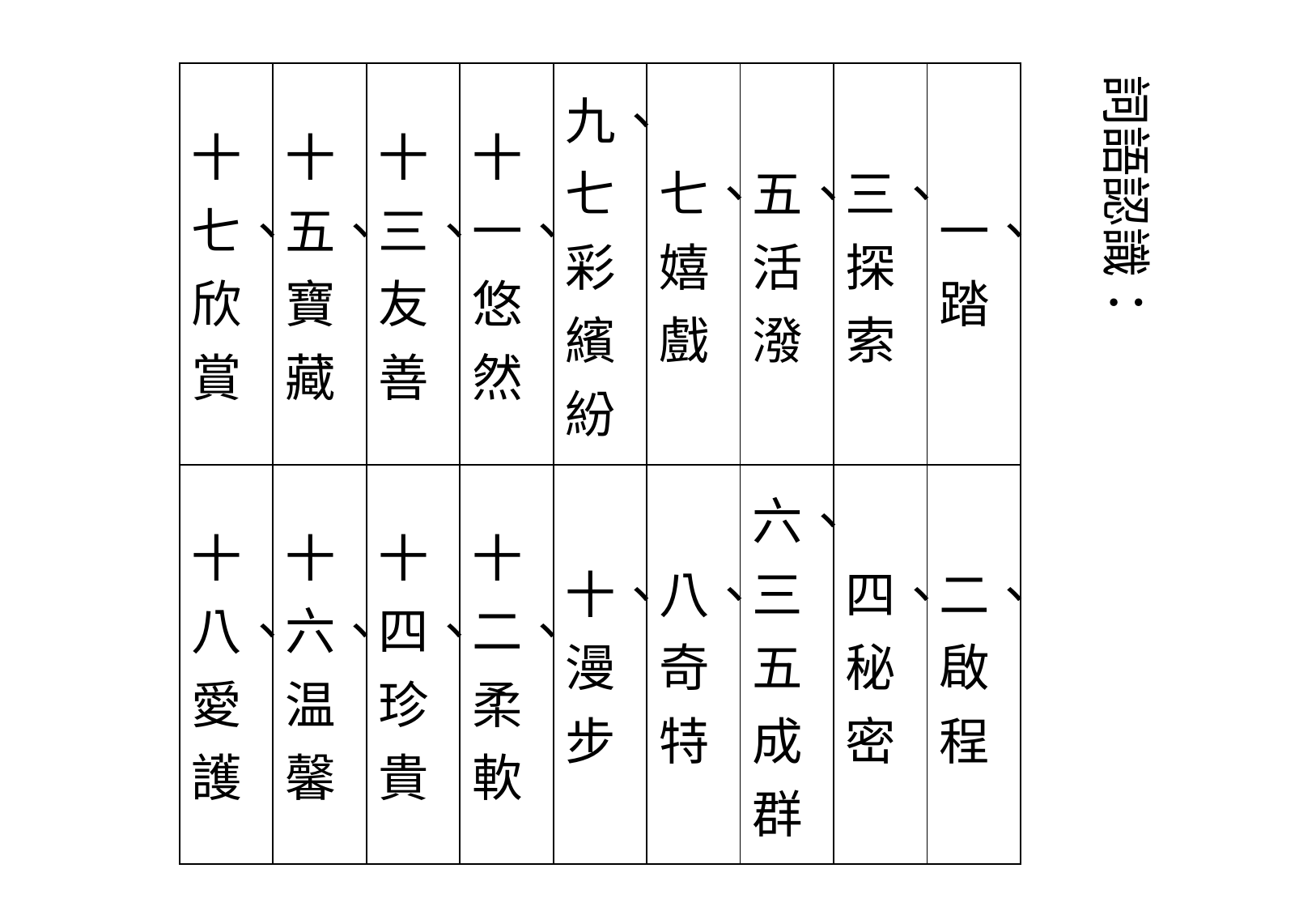

| 十七、欣賞 | 十五、寶藏 | 十三、友善 | 十一、悠然 | 九、七彩繽紛 | 七、嬉戲 | 五、活潑 | 三、探索 | 一、踏 |
| --- | --- | --- | --- | --- | --- | --- | --- | --- |
| 十八、愛護 | 十六、温馨 | 十四、珍貴 | 十二、柔軟 | 十、漫步 | 八、奇特 | 六、三五成群 | 四、秘密 | 二、啟程 |
詞語認識：